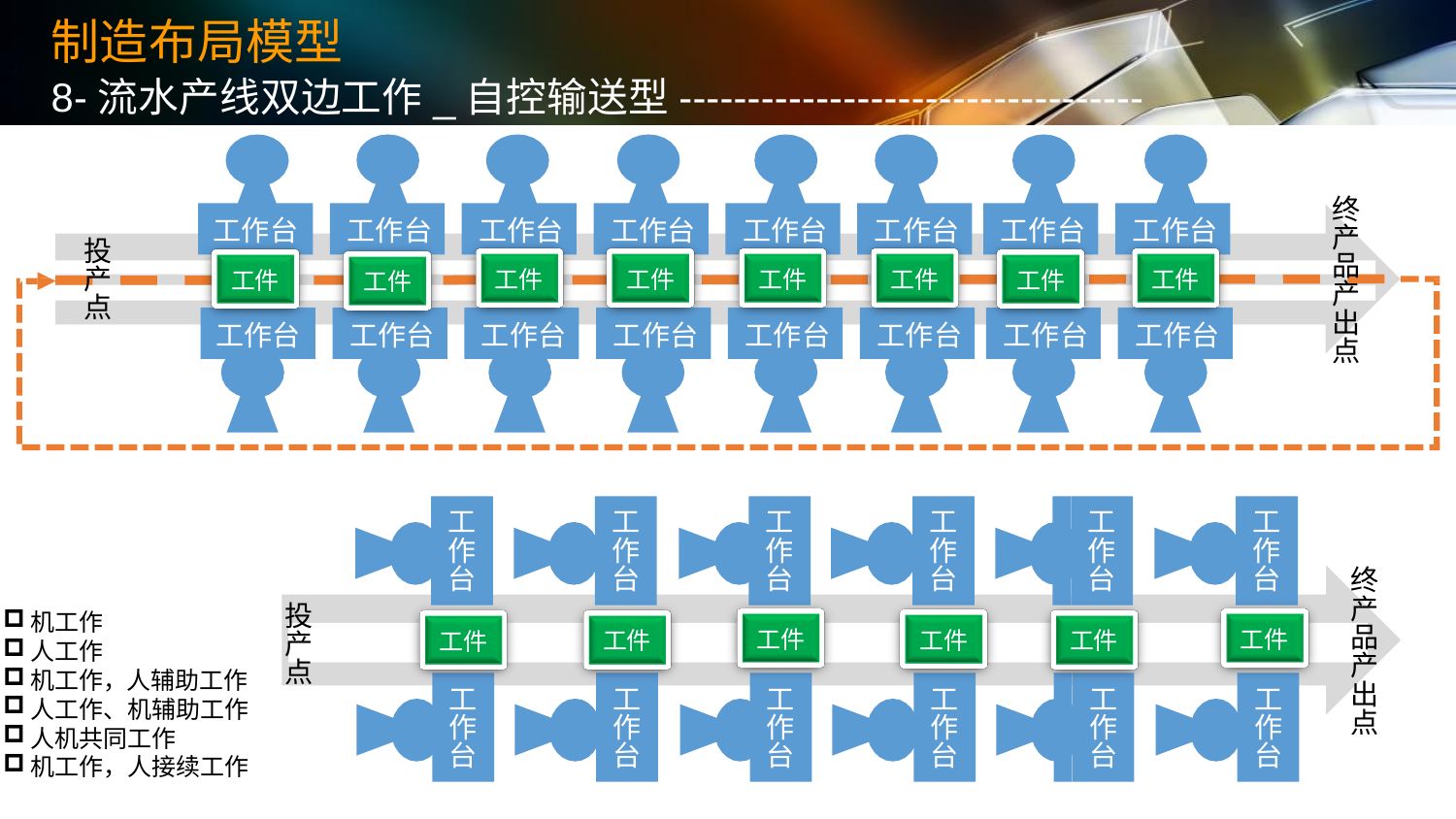

# 制造布局模型
8-流水产线双边工作_自控输送型----------------------------------

终

工作台	工作台	工作台	工作台	工作台	工作台	工作台	工作台
产 品
投 产

工件
工件
工件
工件
工件
工件
工件
工件

产

点
出 点

工作台	工作台	工作台	工作台	工作台	工作台	工作台	工作台

工 作 台
工 作 台
工 作 台
工 作 台
工 作 台
工 作 台
工 作 台

终

产
投

机工作
人工作
机工作，人辅助工作
人工作、机辅助工作
人机共同工作
机工作，人接续工作
品
工件
工件

工件
工件
工件
产
工件
产
点

出 点
工 作 台
工 作 台
工 作 台
工 作 台
工 作 台
工 作 台
工 作 台